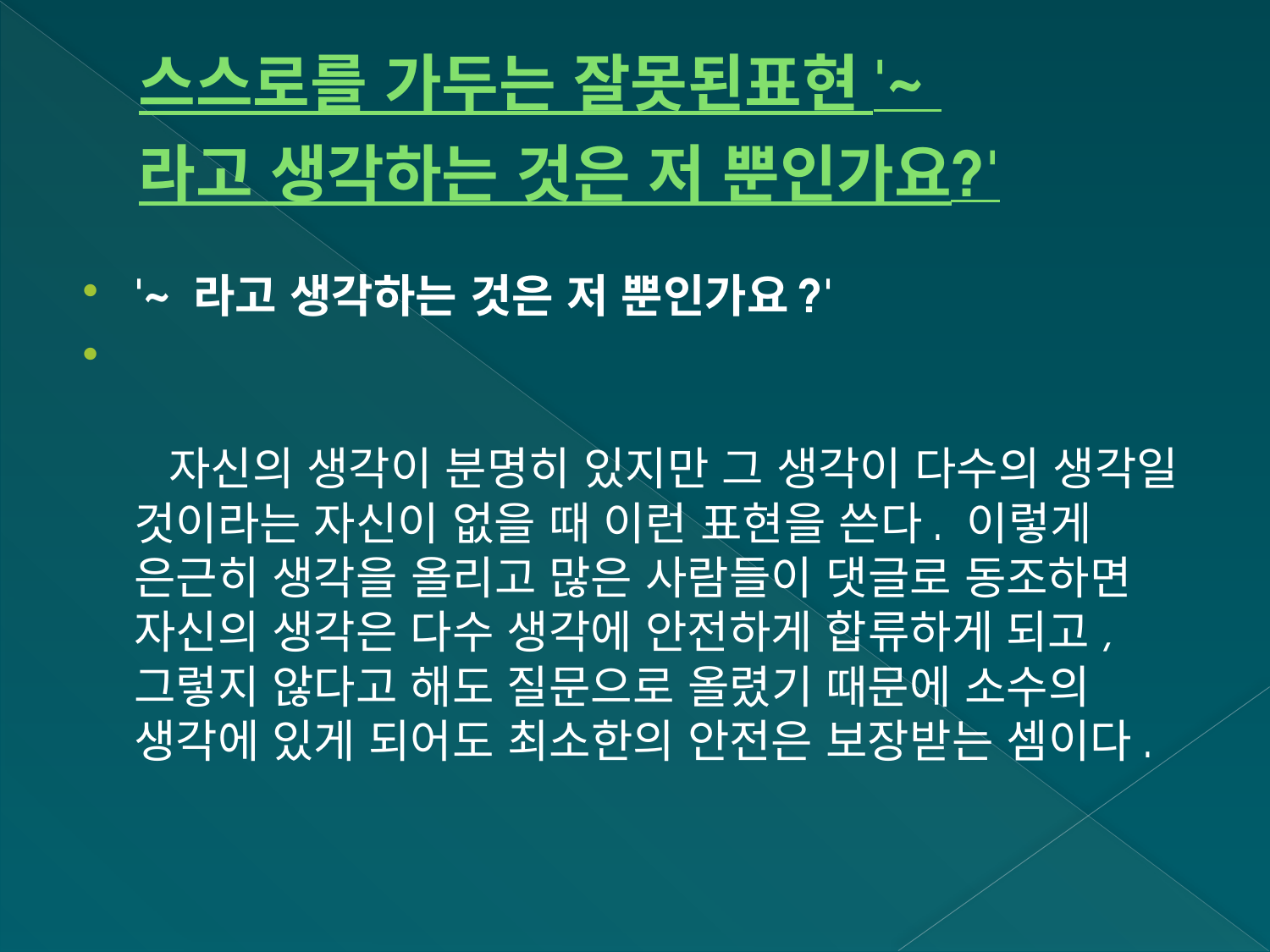

# 스스로를 가두는 잘못된표현 '~ 라고 생각하는 것은 저 뿐인가요?'
'~ 라고 생각하는 것은 저 뿐인가요?'
  자신의 생각이 분명히 있지만 그 생각이 다수의 생각일 것이라는 자신이 없을 때 이런 표현을 쓴다. 이렇게 은근히 생각을 올리고 많은 사람들이 댓글로 동조하면 자신의 생각은 다수 생각에 안전하게 합류하게 되고, 그렇지 않다고 해도 질문으로 올렸기 때문에 소수의 생각에 있게 되어도 최소한의 안전은 보장받는 셈이다.